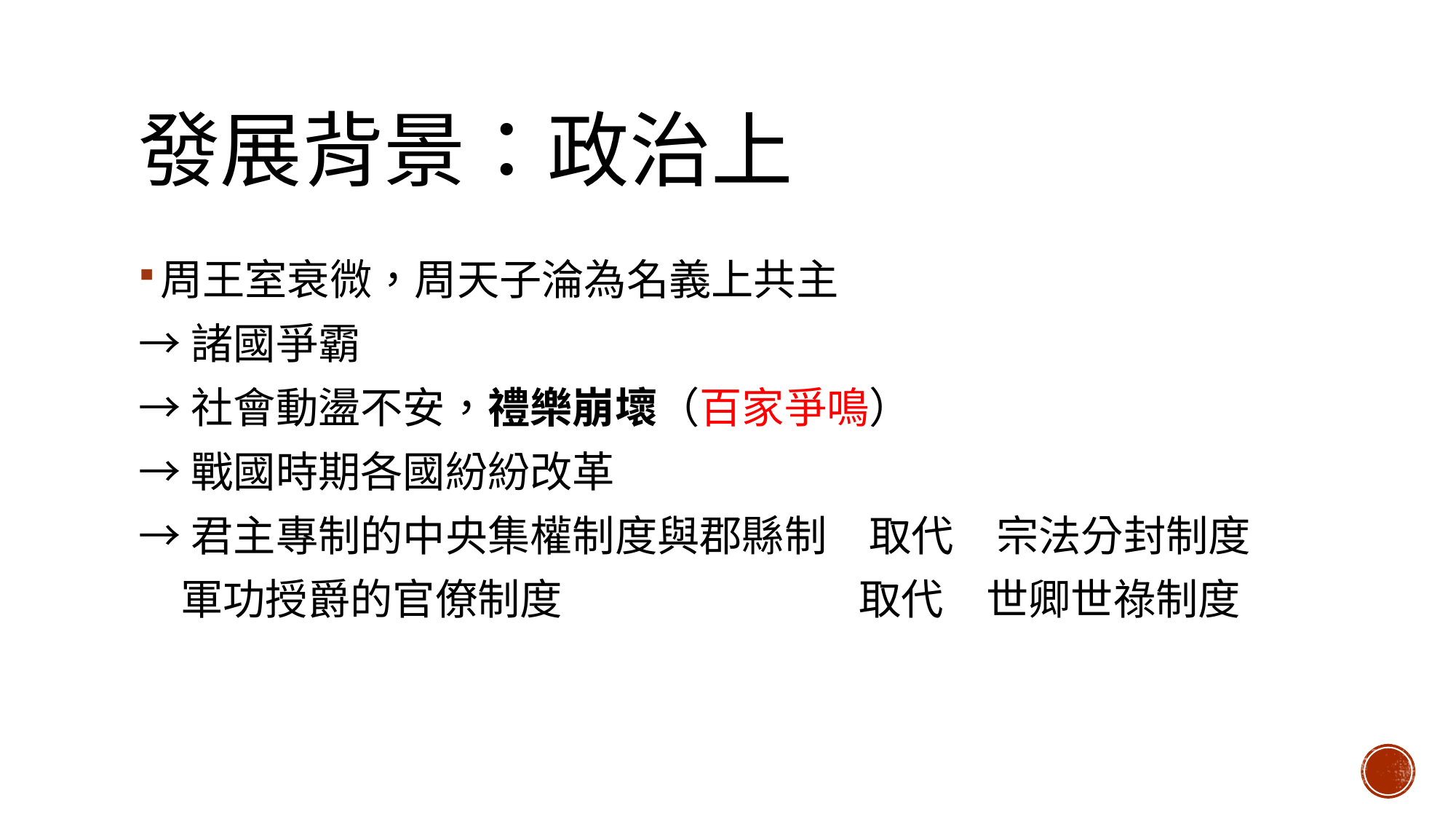

# 發展背景：政治上
周王室衰微，周天子淪為名義上共主
→諸國爭霸
→社會動盪不安，禮樂崩壞（百家爭鳴）
→戰國時期各國紛紛改革
→君主專制的中央集權制度與郡縣制　取代　宗法分封制度
　軍功授爵的官僚制度　　　　　　　取代　世卿世祿制度